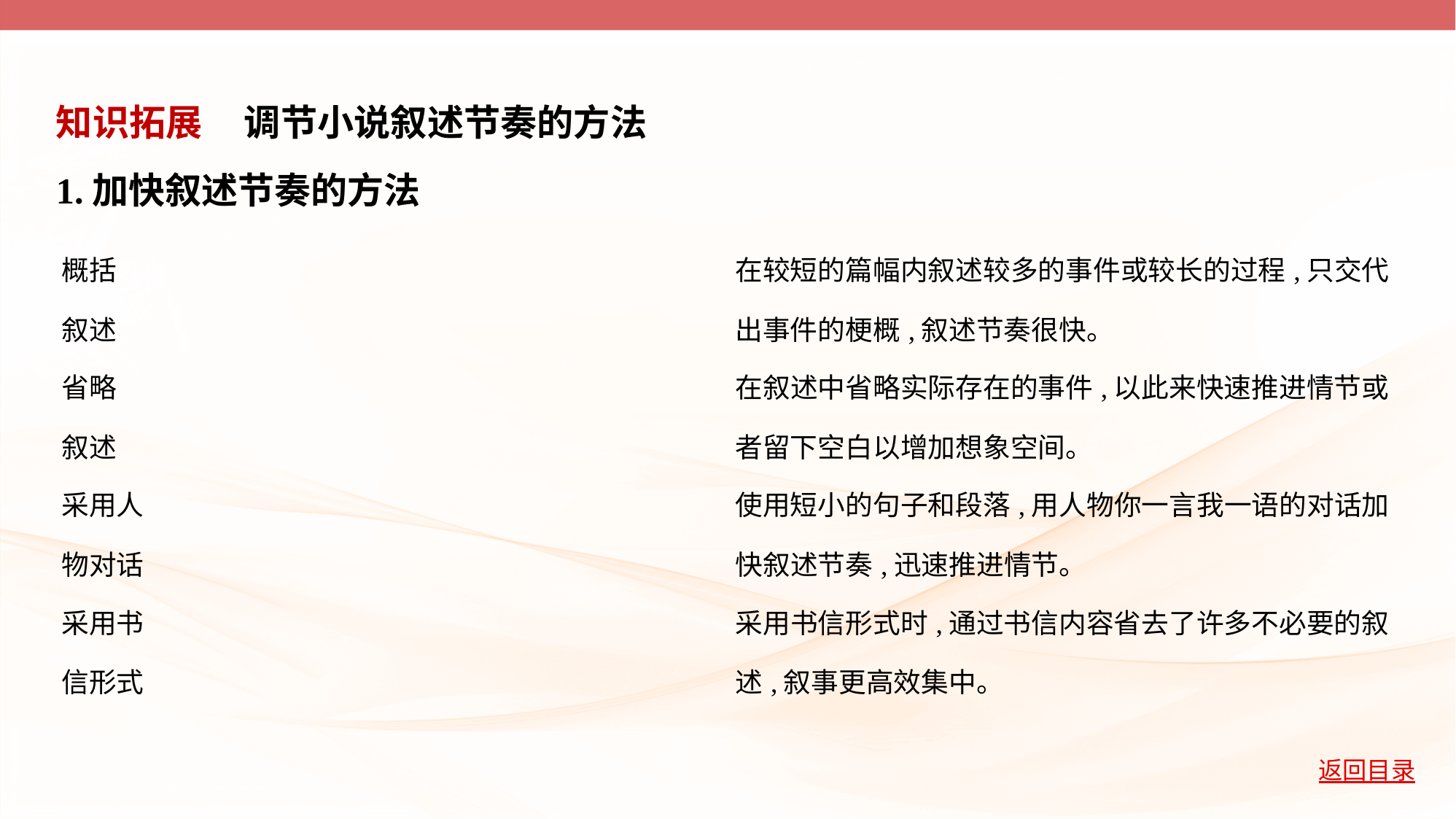

知识拓展     调节小说叙述节奏的方法
1.加快叙述节奏的方法
| 概括 叙述 | 在较短的篇幅内叙述较多的事件或较长的过程,只交代 出事件的梗概,叙述节奏很快。 |
| --- | --- |
| 省略 叙述 | 在叙述中省略实际存在的事件,以此来快速推进情节或 者留下空白以增加想象空间。 |
| 采用人 物对话 | 使用短小的句子和段落,用人物你一言我一语的对话加 快叙述节奏,迅速推进情节。 |
| 采用书 信形式 | 采用书信形式时,通过书信内容省去了许多不必要的叙 述,叙事更高效集中。 |